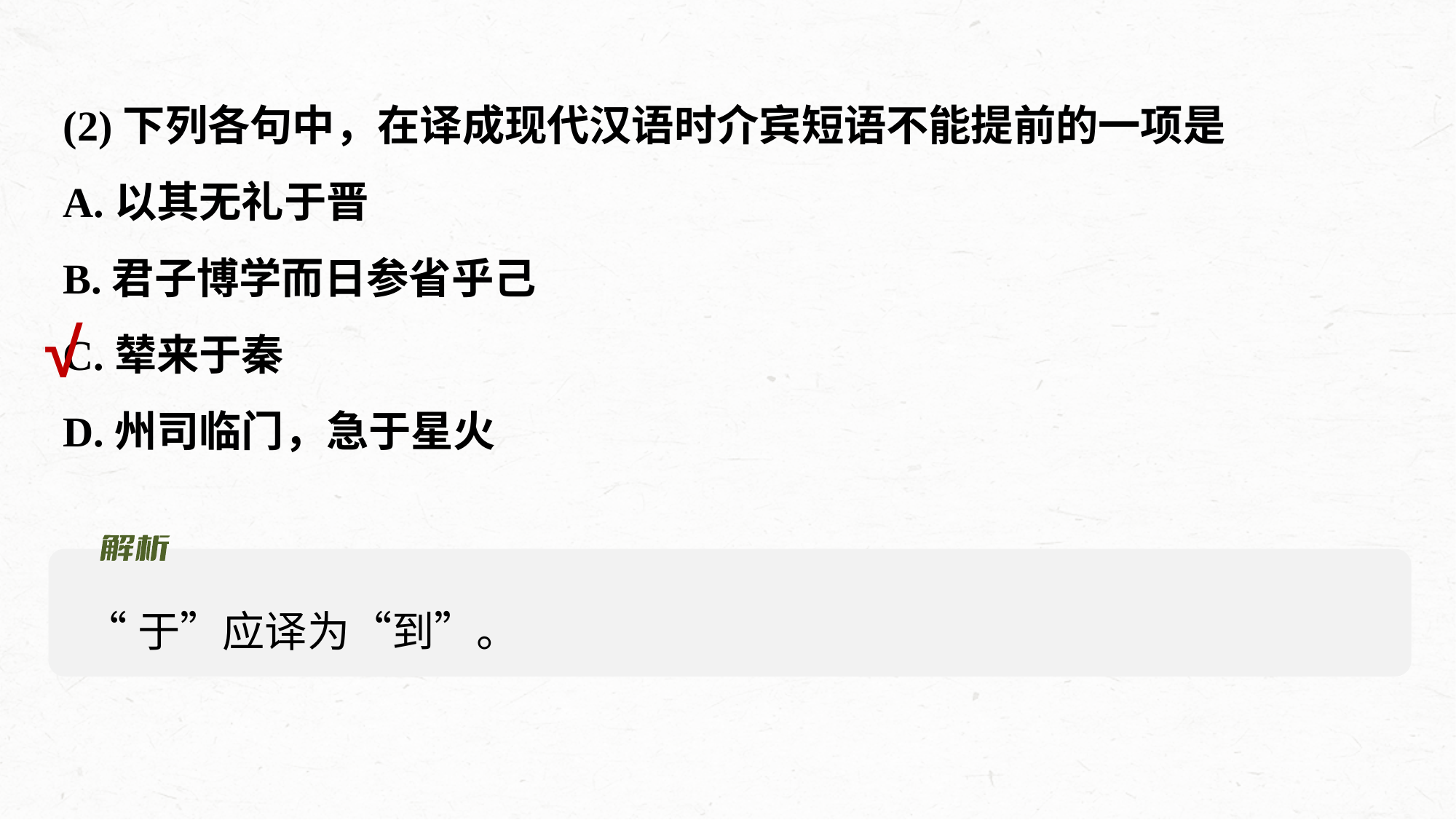

(2)下列各句中，在译成现代汉语时介宾短语不能提前的一项是
A.以其无礼于晋
B.君子博学而日参省乎己
C.辇来于秦
D.州司临门，急于星火
√

“于”应译为“到”。